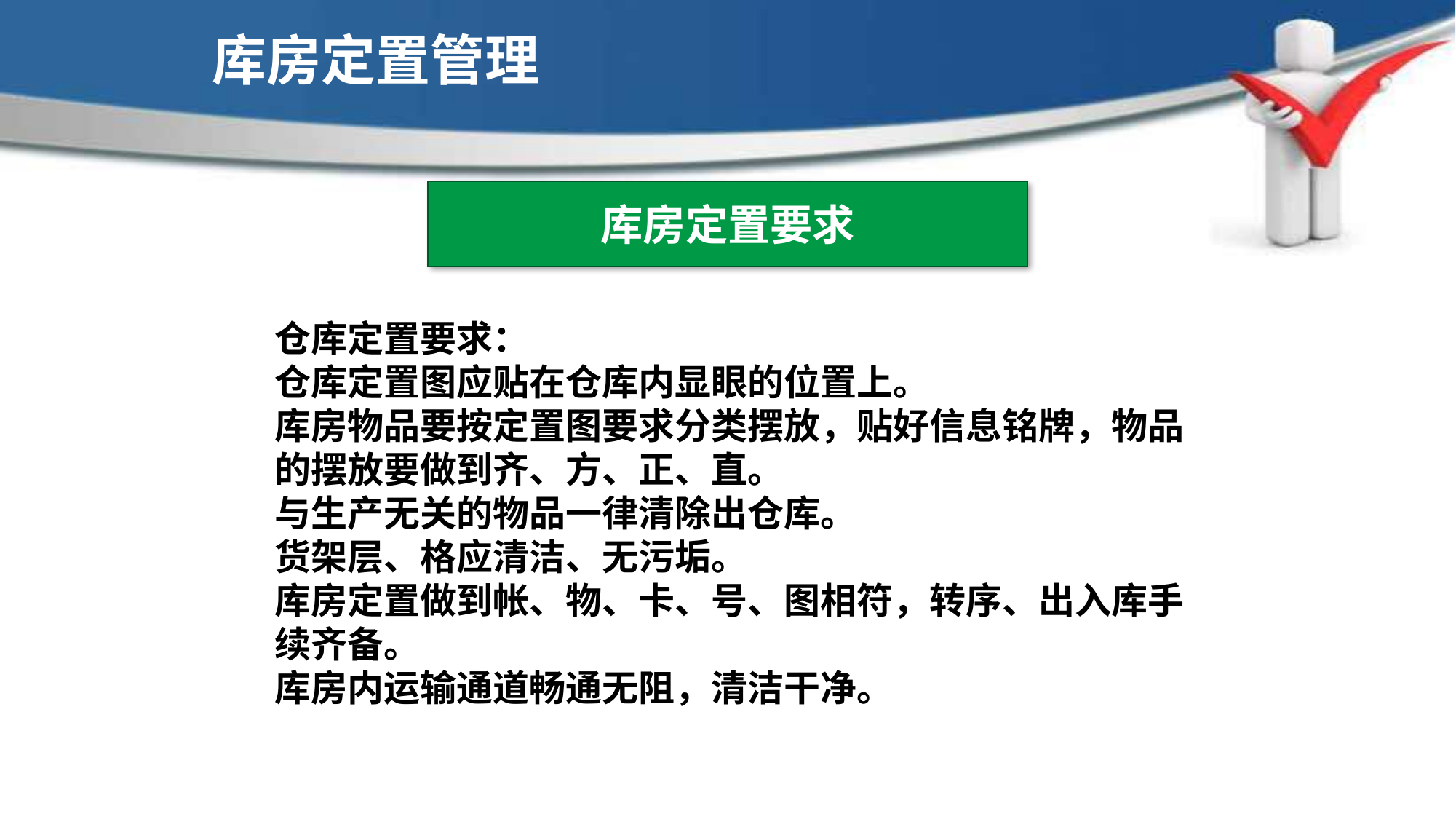

库房定置管理
库房定置要求
仓库定置要求：
仓库定置图应贴在仓库内显眼的位置上。
库房物品要按定置图要求分类摆放，贴好信息铭牌，物品的摆放要做到齐、方、正、直。
与生产无关的物品一律清除出仓库。
货架层、格应清洁、无污垢。
库房定置做到帐、物、卡、号、图相符，转序、出入库手续齐备。
库房内运输通道畅通无阻，清洁干净。
现场6S定置管理